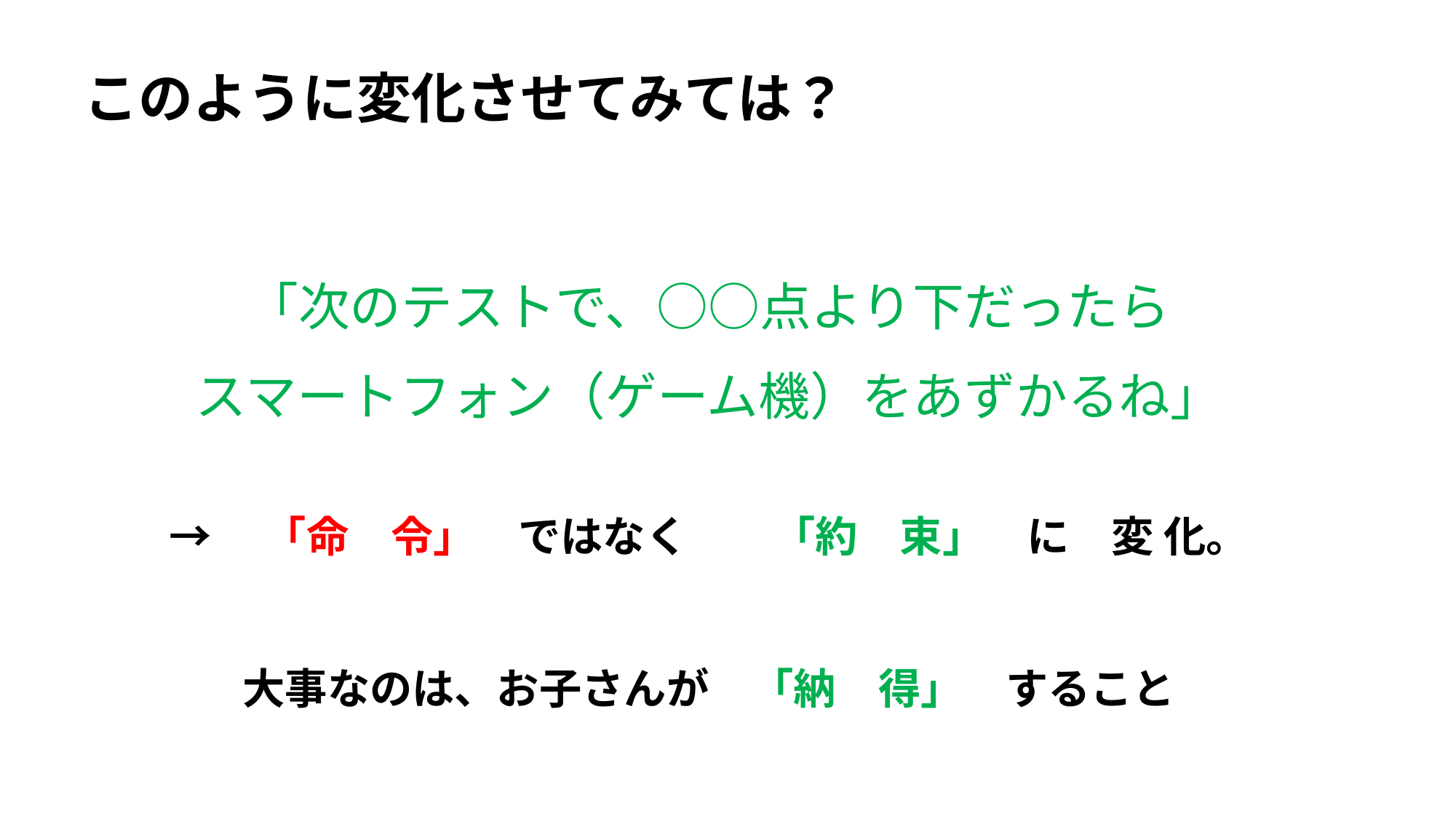

# このように変化させてみては？

「次のテストで、○○点より下だったら
スマートフォン（ゲーム機）をあずかるね」

→　「命　令」　ではなく　　「約　束」　に　変 化。

大事なのは、お子さんが　「納　得」　すること